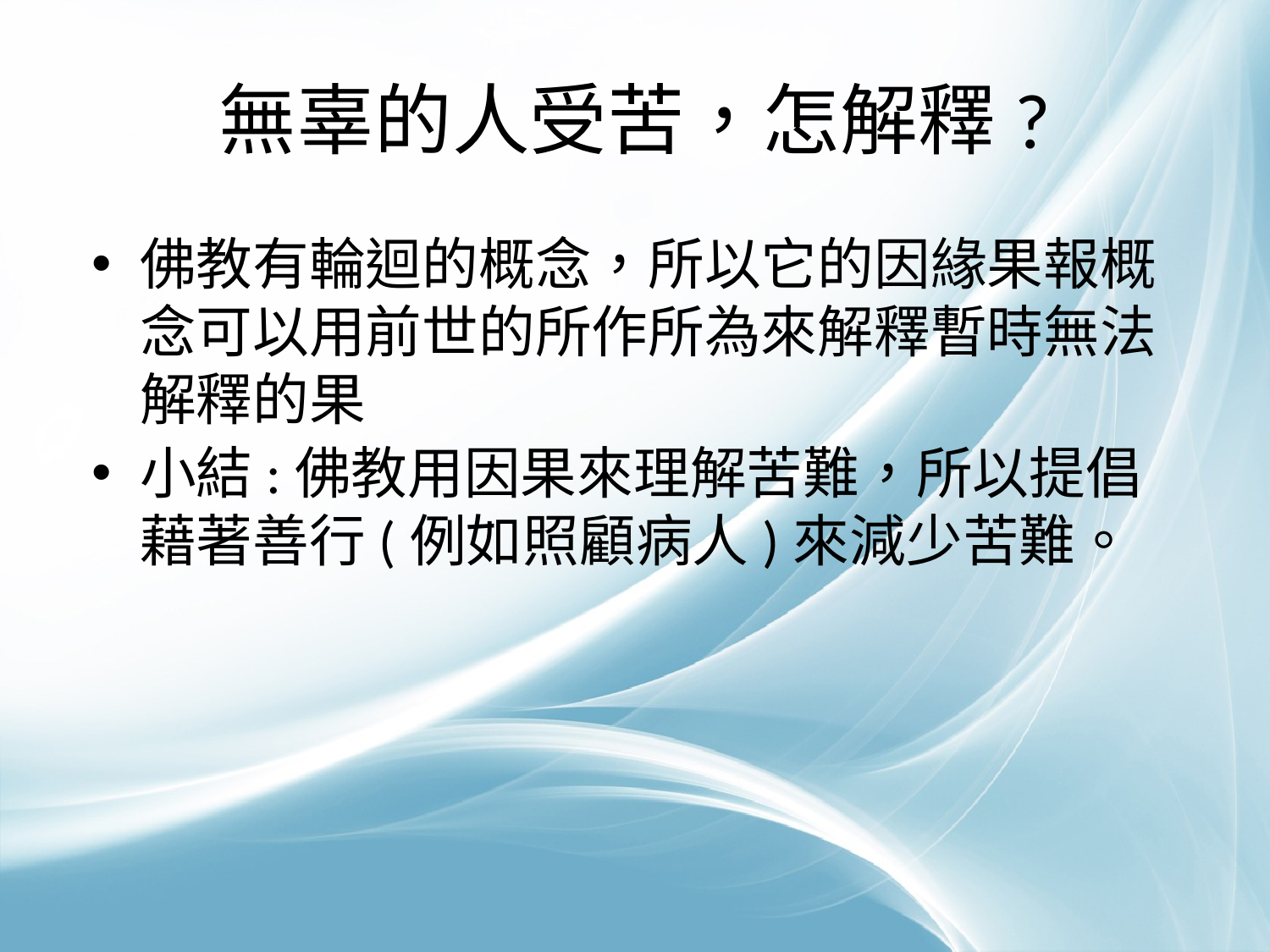

# 無辜的人受苦，怎解釋?
佛教有輪迴的概念，所以它的因緣果報概念可以用前世的所作所為來解釋暫時無法解釋的果
小結:佛教用因果來理解苦難，所以提倡藉著善行(例如照顧病人)來減少苦難。